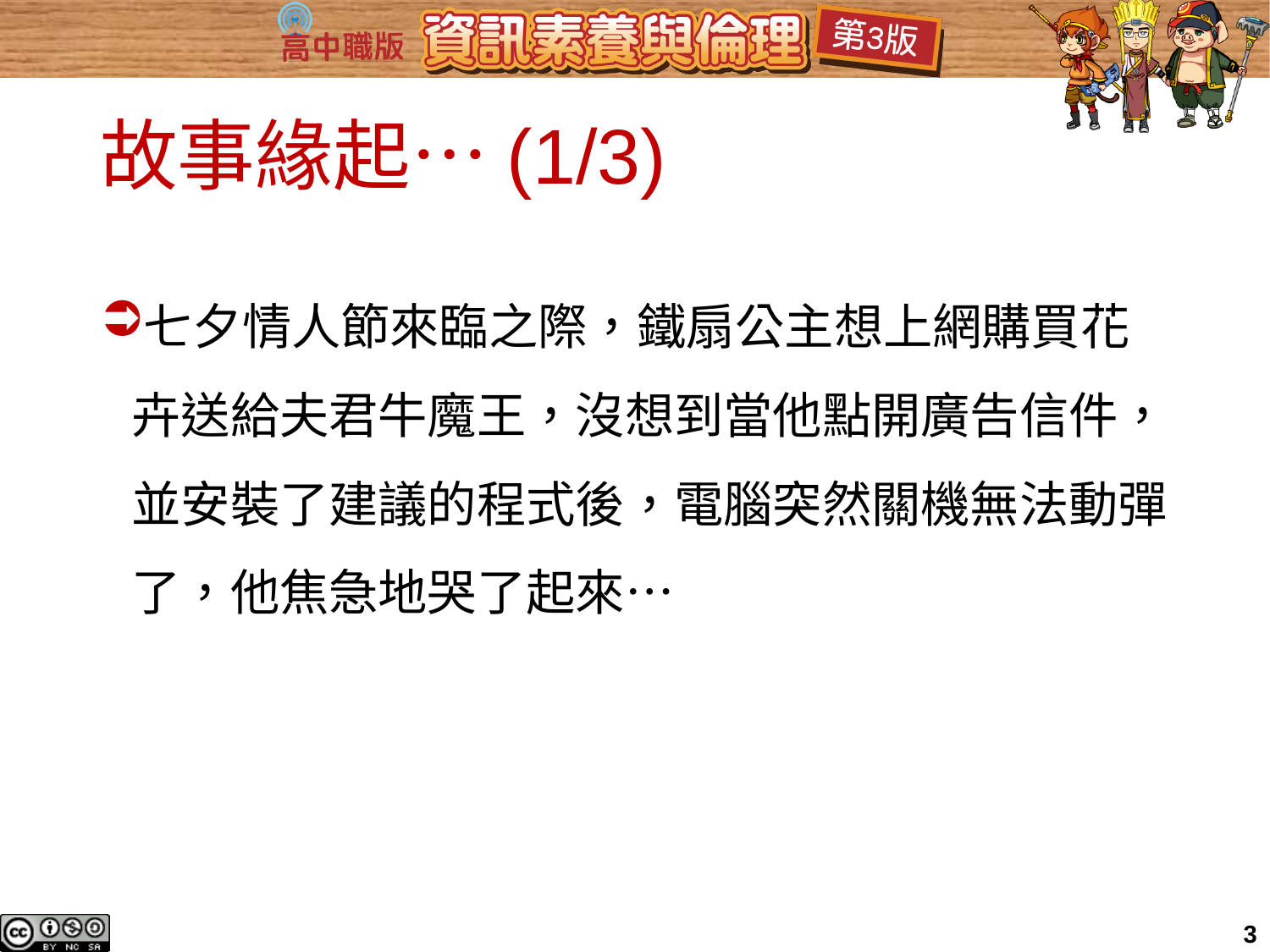

# 故事緣起…(1/3)
七夕情人節來臨之際，鐵扇公主想上網購買花卉送給夫君牛魔王，沒想到當他點開廣告信件，並安裝了建議的程式後，電腦突然關機無法動彈了，他焦急地哭了起來…
3